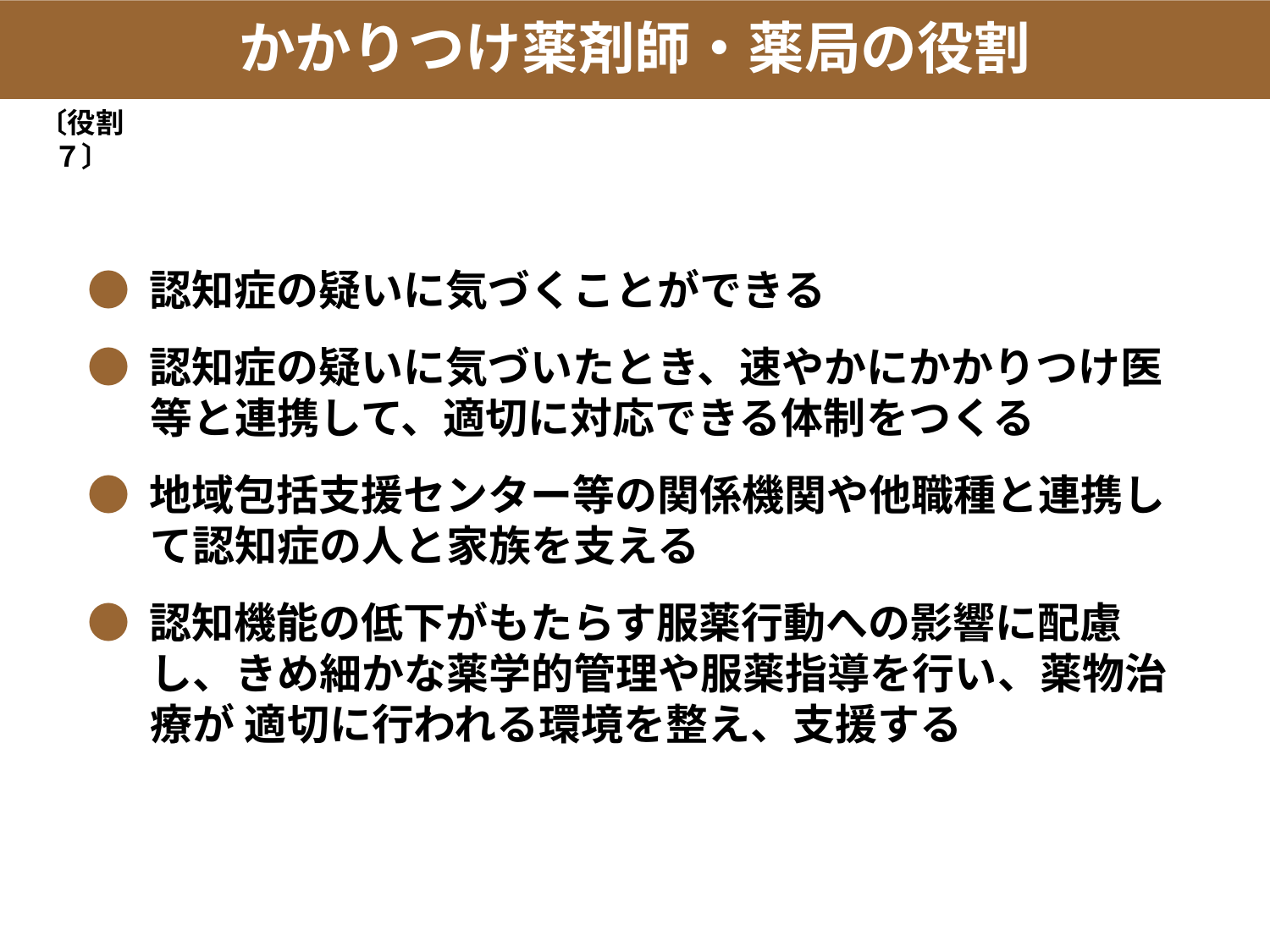

かかりつけ薬剤師・薬局の役割
〔役割 ７〕

● 認知症の疑いに気づくことができる
● 認知症の疑いに気づいたとき、速やかにかかりつけ医等と連携して、適切に対応できる体制をつくる
● 地域包括支援センター等の関係機関や他職種と連携して認知症の人と家族を支える
● 認知機能の低下がもたらす服薬行動への影響に配慮し、きめ細かな薬学的管理や服薬指導を行い、薬物治療が 適切に行われる環境を整え、支援する